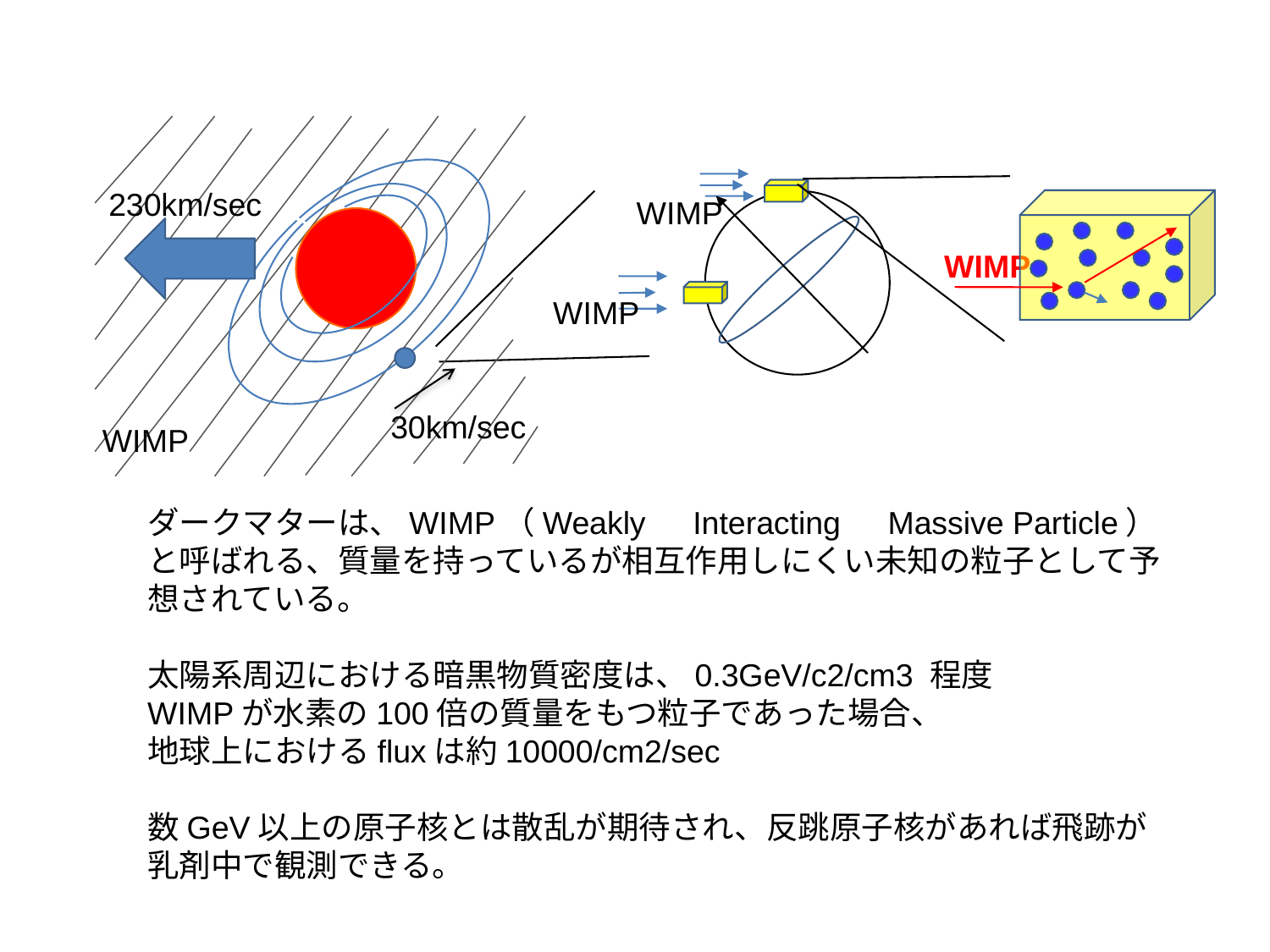

230km/sec

30km/sec
WIMP

WIMP

WIMP

WIMP
ダークマターは、WIMP（Weakly　Interacting　Massive Particle）と呼ばれる、質量を持っているが相互作用しにくい未知の粒子として予想されている。

太陽系周辺における暗黒物質密度は、0.3GeV/c2/cm3 程度
WIMPが水素の100倍の質量をもつ粒子であった場合、
地球上におけるfluxは約10000/cm2/sec

数GeV以上の原子核とは散乱が期待され、反跳原子核があれば飛跡が乳剤中で観測できる。